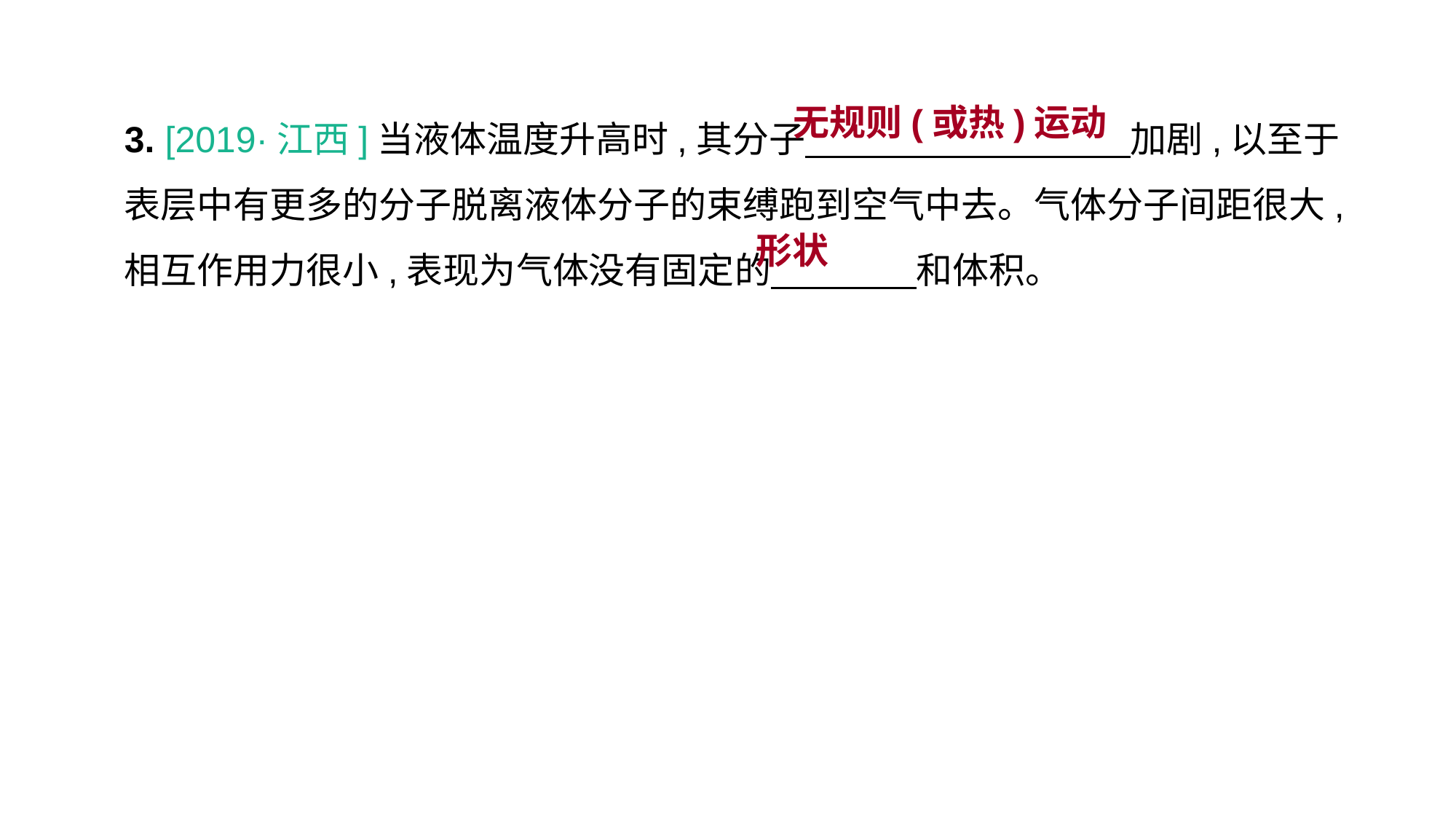

3. [2019·江西]当液体温度升高时,其分子　　　             　　　加剧,以至于表层中有更多的分子脱离液体分子的束缚跑到空气中去。气体分子间距很大,相互作用力很小,表现为气体没有固定的　　　　和体积。
无规则(或热)运动
形状